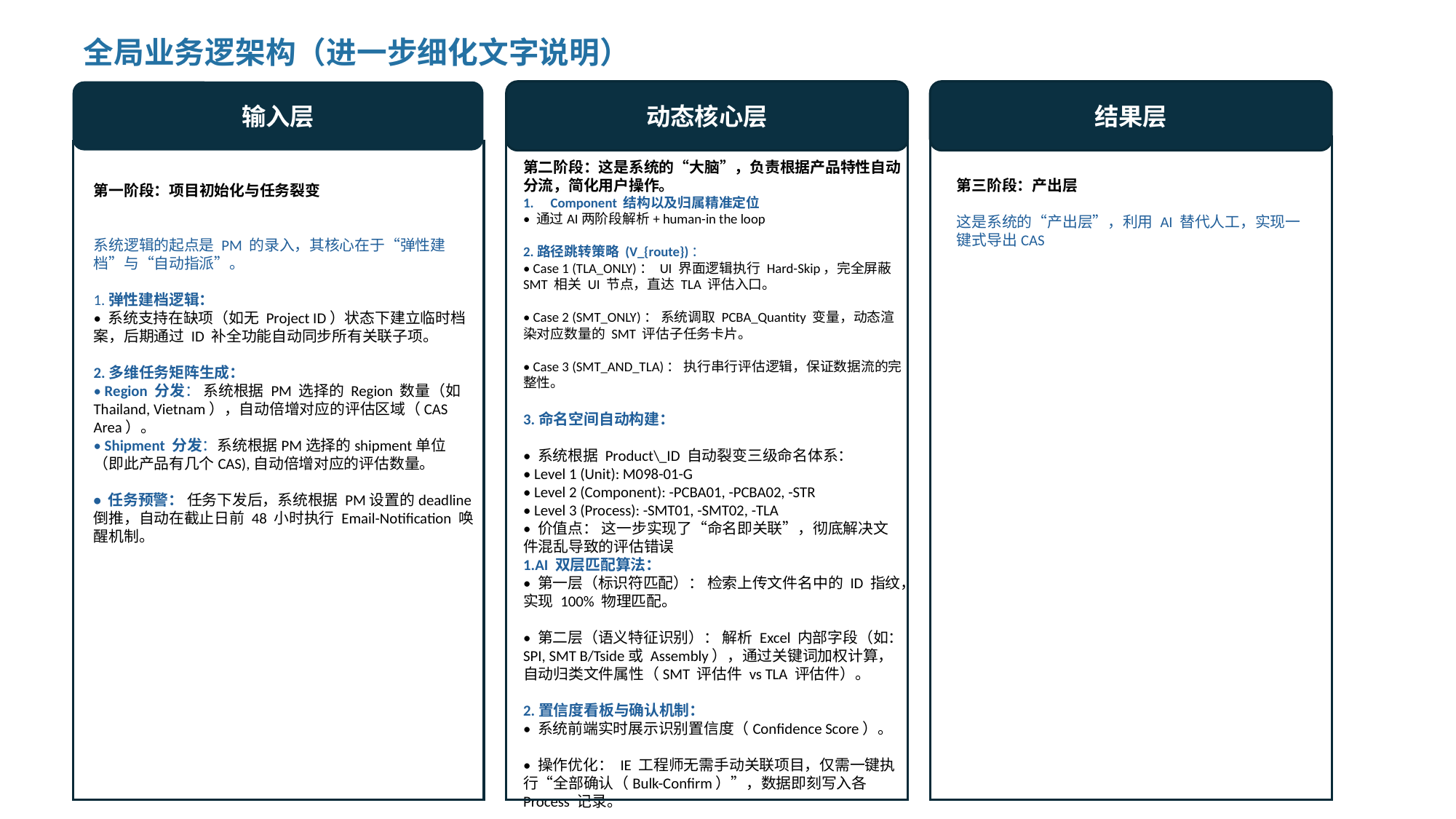

全局业务逻架构（进一步细化文字说明）
输入层
动态核心层
结果层
第二阶段：动态component&工艺路由决策（核心）

第二阶段：这是系统的“大脑”，负责根据产品特性自动分流，简化用户操作。
Component 结构以及归属精准定位
• 通过AI两阶段解析+ human-in the loop

2.路径跳转策略 (V_{route})：
• Case 1 (TLA_ONLY)： UI 界面逻辑执行 Hard-Skip，完全屏蔽 SMT 相关 UI 节点，直达 TLA 评估入口。

• Case 2 (SMT_ONLY)： 系统调取 PCBA_Quantity 变量，动态渲染对应数量的 SMT 评估子任务卡片。

• Case 3 (SMT_AND_TLA)： 执行串行评估逻辑，保证数据流的完整性。

3.命名空间自动构建：

• 系统根据 Product\_ID 自动裂变三级命名体系：
• Level 1 (Unit): M098-01-G
• Level 2 (Component): -PCBA01, -PCBA02, -STR
• Level 3 (Process): -SMT01, -SMT02, -TLA
• 价值点： 这一步实现了“命名即关联”，彻底解决文件混乱导致的评估错误
1.AI 双层匹配算法：
• 第一层（标识符匹配）： 检索上传文件名中的 ID 指纹，实现 100% 物理匹配。

• 第二层（语义特征识别）： 解析 Excel 内部字段（如：SPI, SMT B/Tside或 Assembly），通过关键词加权计算，自动归类文件属性（SMT 评估件 vs TLA 评估件）。

2.置信度看板与确认机制：
• 系统前端实时展示识别置信度（Confidence Score）。

• 操作优化： IE 工程师无需手动关联项目，仅需一键执行“全部确认（Bulk-Confirm）”，数据即刻写入各 Process 记录。

第三阶段：产出层

这是系统的“产出层”，利用 AI 替代人工，实现一键式导出CAS

第一阶段：项目初始化与任务裂变

系统逻辑的起点是 PM 的录入，其核心在于“弹性建档”与“自动指派”。

1.弹性建档逻辑：
• 系统支持在缺项（如无 Project ID）状态下建立临时档案，后期通过 ID 补全功能自动同步所有关联子项。

2.多维任务矩阵生成：
• Region 分发： 系统根据 PM 选择的 Region 数量（如 Thailand, Vietnam），自动倍增对应的评估区域（CAS Area）。
• Shipment 分发：系统根据PM选择的shipment单位（即此产品有几个CAS),自动倍增对应的评估数量。

• 任务预警： 任务下发后，系统根据 PM设置的deadline 倒推，自动在截止日前 48 小时执行 Email-Notification 唤醒机制。